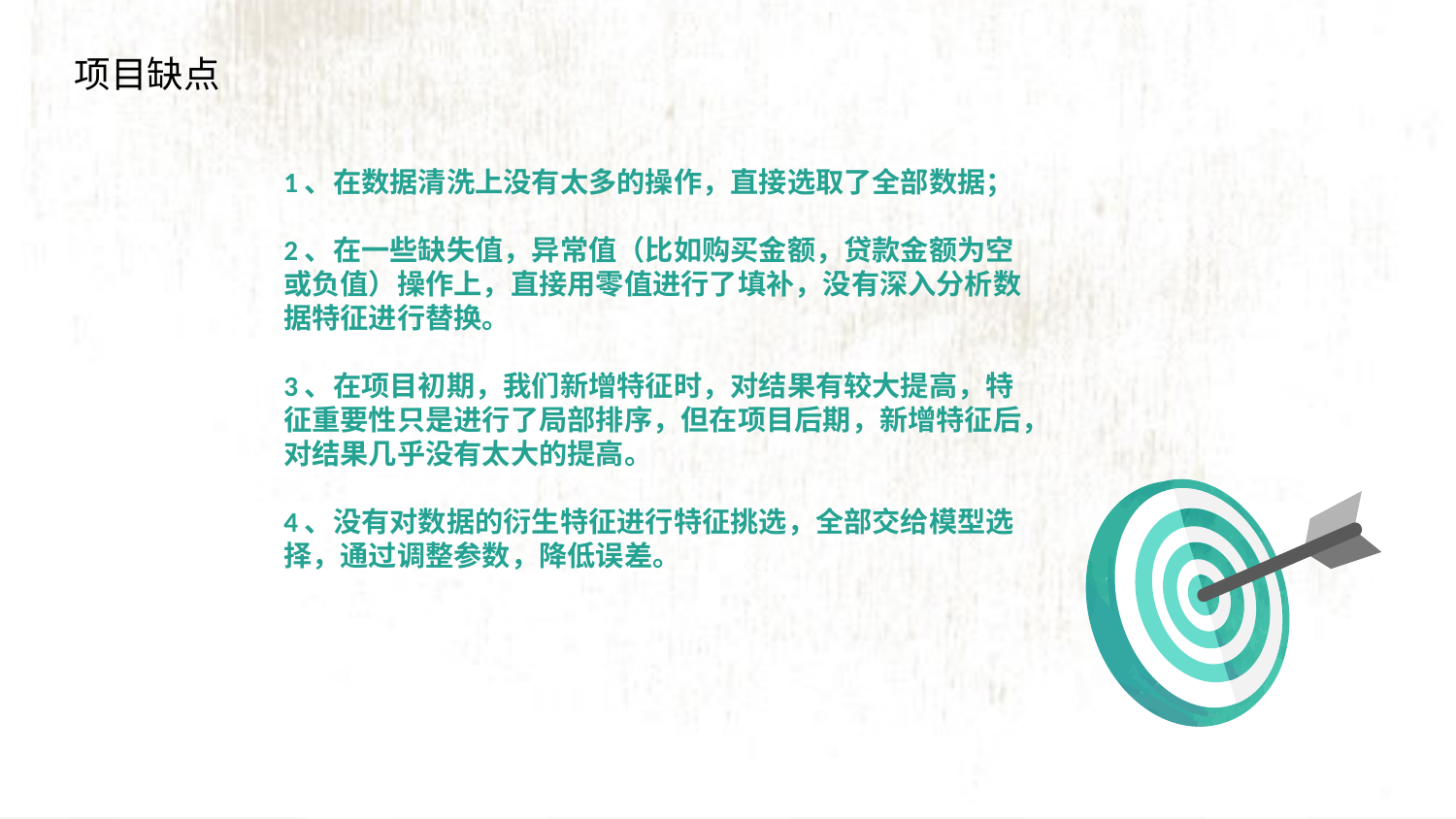

项目缺点
1、在数据清洗上没有太多的操作，直接选取了全部数据；

2、在一些缺失值，异常值（比如购买金额，贷款金额为空或负值）操作上，直接用零值进行了填补，没有深入分析数据特征进行替换。

3、在项目初期，我们新增特征时，对结果有较大提高，特征重要性只是进行了局部排序，但在项目后期，新增特征后，对结果几乎没有太大的提高。

4、没有对数据的衍生特征进行特征挑选，全部交给模型选择，通过调整参数，降低误差。